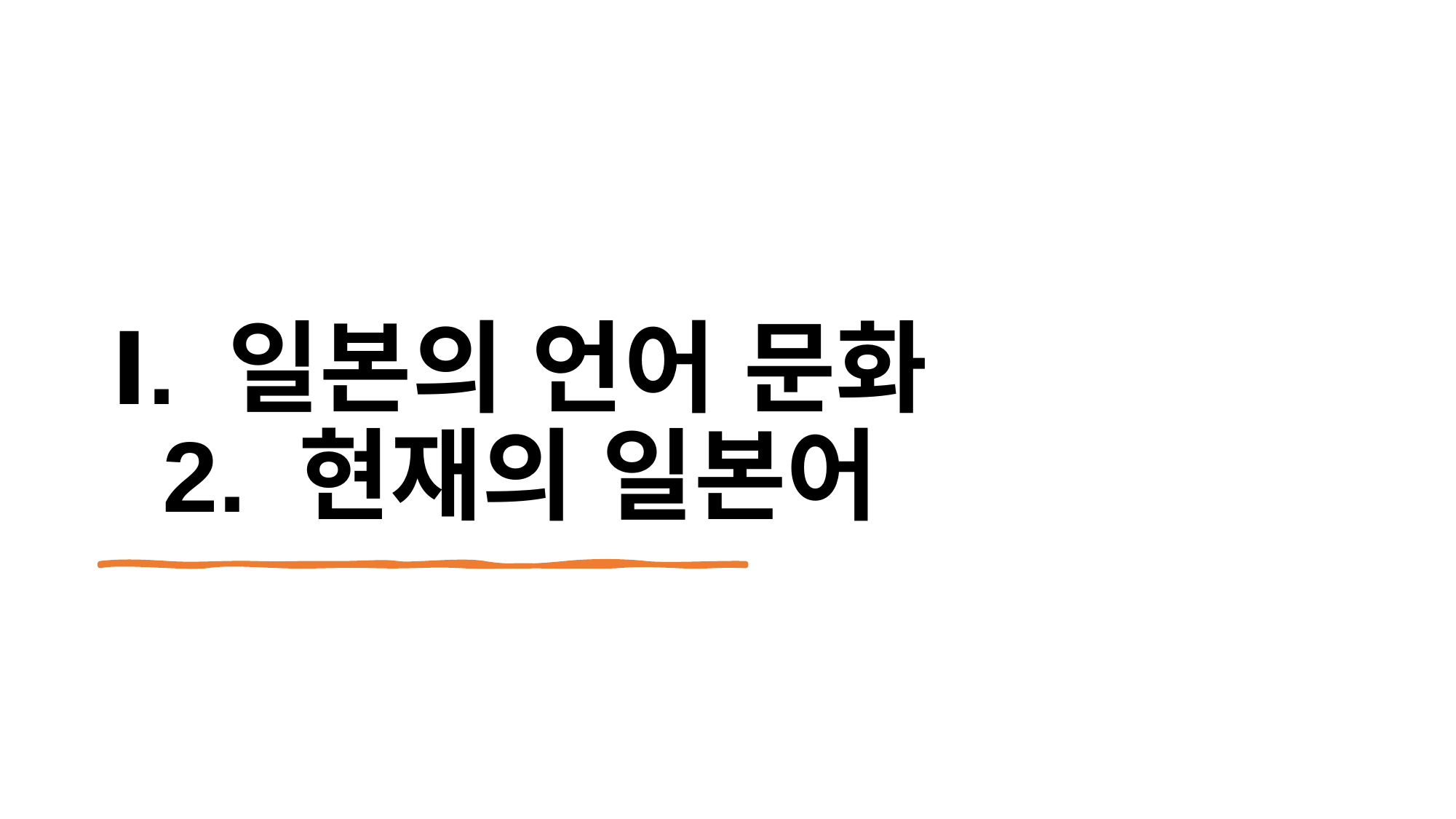

# Ⅰ. 일본의 언어 문화  2. 현재의 일본어